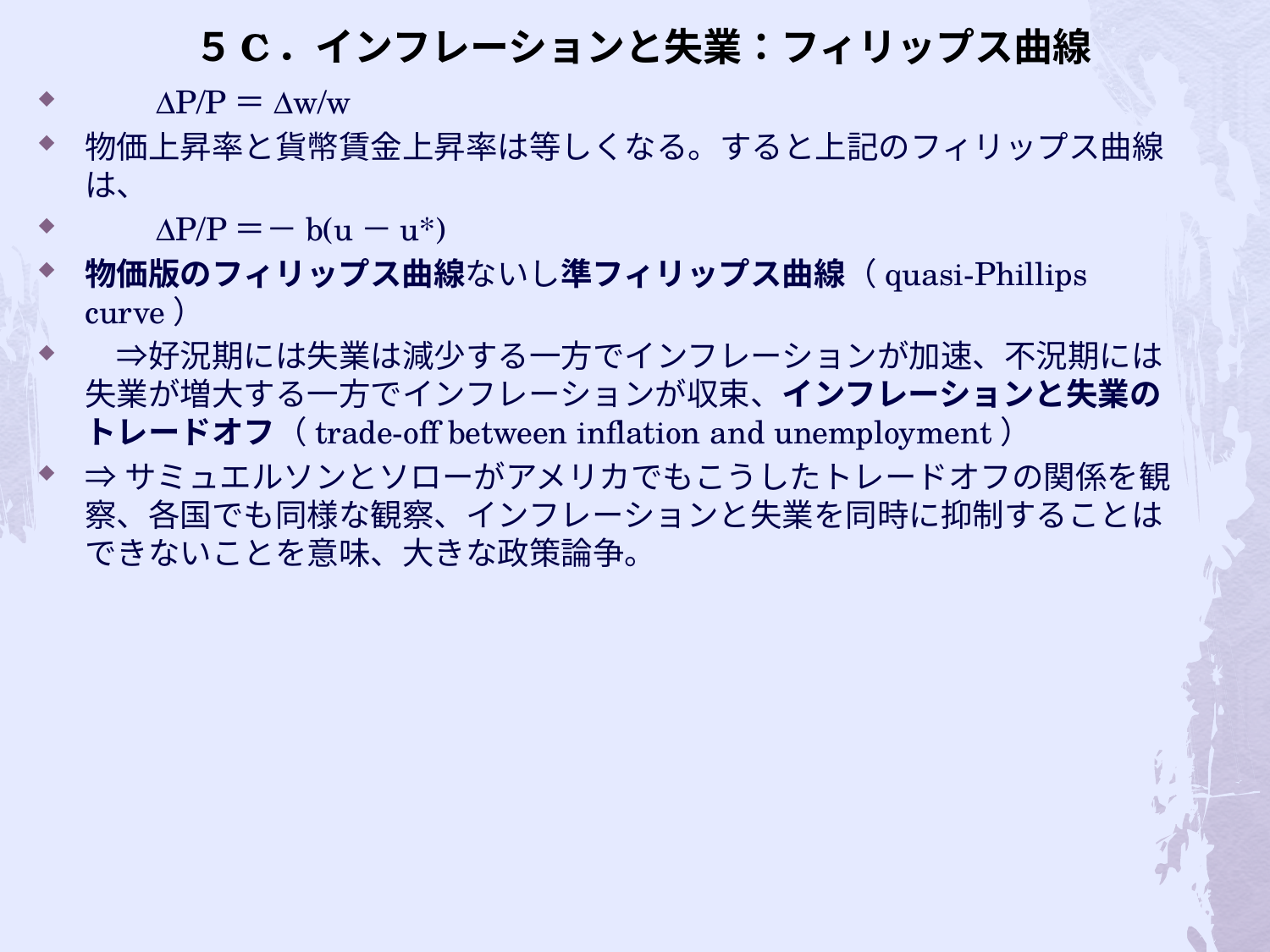

# ５C．インフレーションと失業：フィリップス曲線
　　ΔP/P＝Δw/w
物価上昇率と貨幣賃金上昇率は等しくなる。すると上記のフィリップス曲線は、
　　ΔP/P＝－b(u－u*)
物価版のフィリップス曲線ないし準フィリップス曲線（quasi-Phillips curve）
　⇒好況期には失業は減少する一方でインフレーションが加速、不況期には失業が増大する一方でインフレーションが収束、インフレーションと失業のトレードオフ（trade-off between inflation and unemployment）
⇒サミュエルソンとソローがアメリカでもこうしたトレードオフの関係を観察、各国でも同様な観察、インフレーションと失業を同時に抑制することはできないことを意味、大きな政策論争。